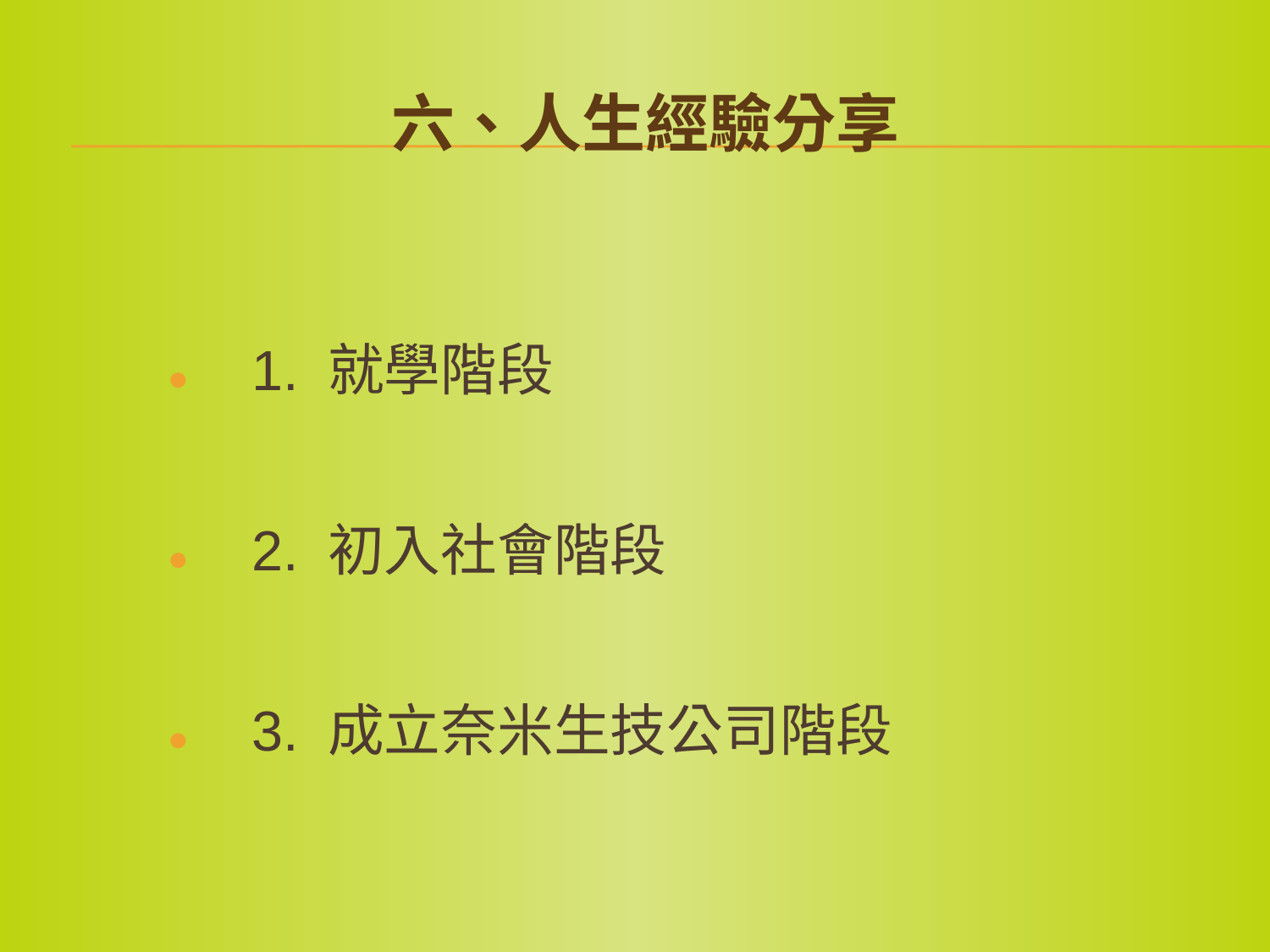

# 六、人生經驗分享
●    1. 就學階段
●    2. 初入社會階段
●    3. 成立奈米生技公司階段